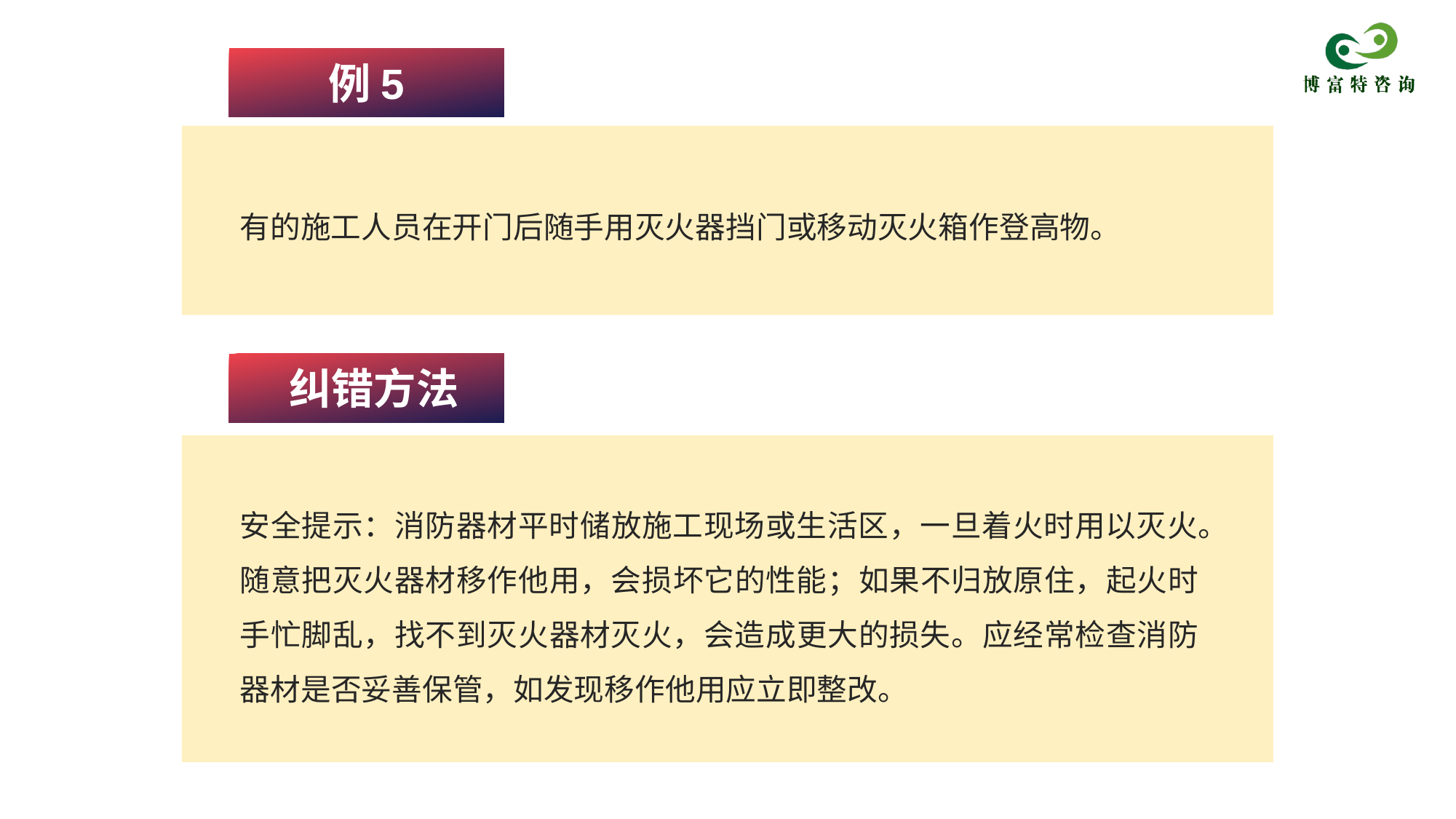

例5

有的施工人员在开门后随手用灭火器挡门或移动灭火箱作登高物。

纠错方法

安全提示：消防器材平时储放施工现场或生活区，一旦着火时用以灭火。随意把灭火器材移作他用，会损坏它的性能；如果不归放原住，起火时手忙脚乱，找不到灭火器材灭火，会造成更大的损失。应经常检查消防器材是否妥善保管，如发现移作他用应立即整改。